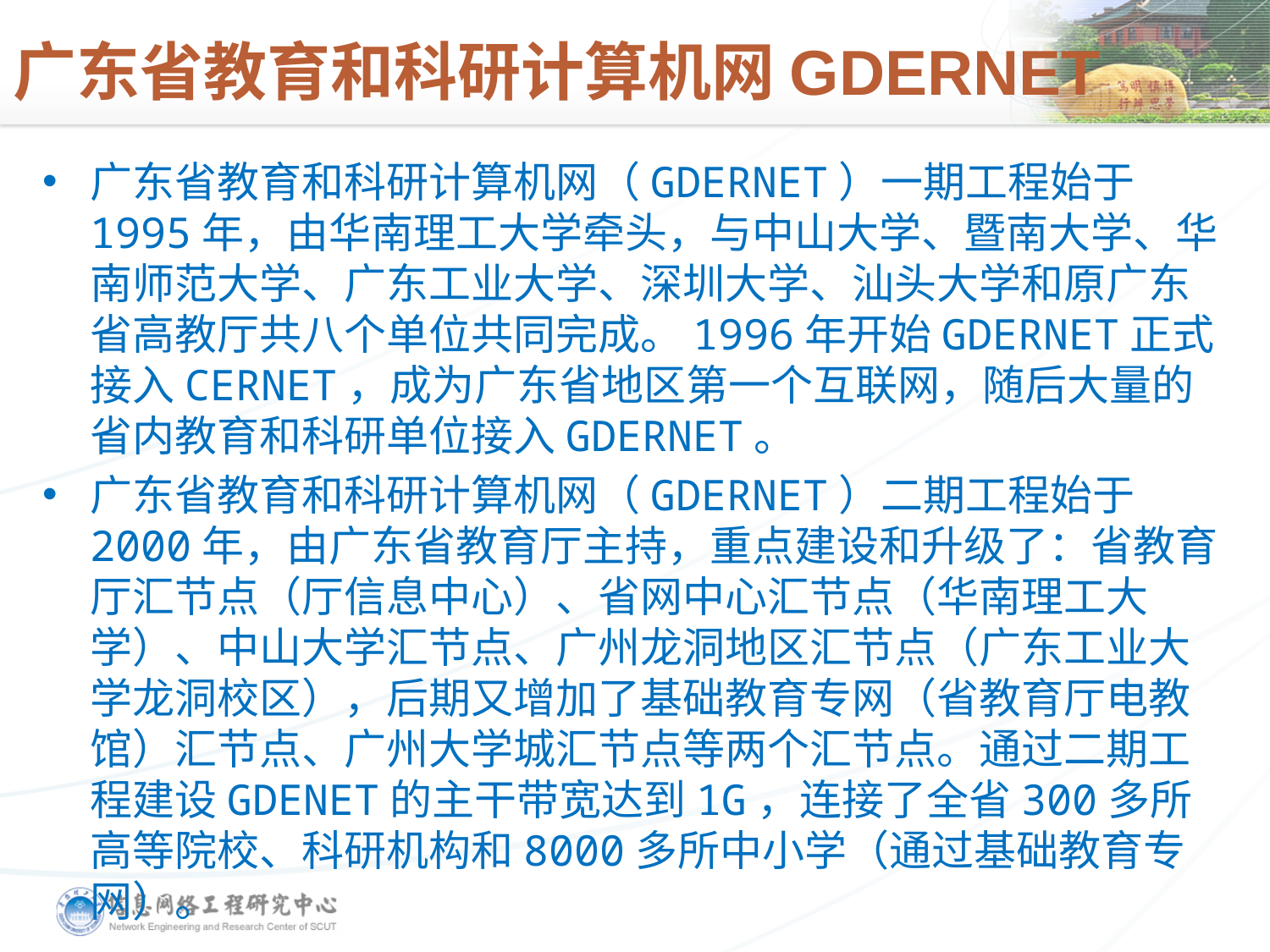

# 广东省教育和科研计算机网GDERNET
广东省教育和科研计算机网（GDERNET）一期工程始于1995年，由华南理工大学牵头，与中山大学、暨南大学、华南师范大学、广东工业大学、深圳大学、汕头大学和原广东省高教厅共八个单位共同完成。1996年开始GDERNET正式接入CERNET，成为广东省地区第一个互联网，随后大量的省内教育和科研单位接入GDERNET。
广东省教育和科研计算机网（GDERNET）二期工程始于2000年，由广东省教育厅主持，重点建设和升级了：省教育厅汇节点（厅信息中心）、省网中心汇节点（华南理工大学）、中山大学汇节点、广州龙洞地区汇节点（广东工业大学龙洞校区），后期又增加了基础教育专网（省教育厅电教馆）汇节点、广州大学城汇节点等两个汇节点。通过二期工程建设GDENET的主干带宽达到1G，连接了全省300多所高等院校、科研机构和8000多所中小学（通过基础教育专网）。